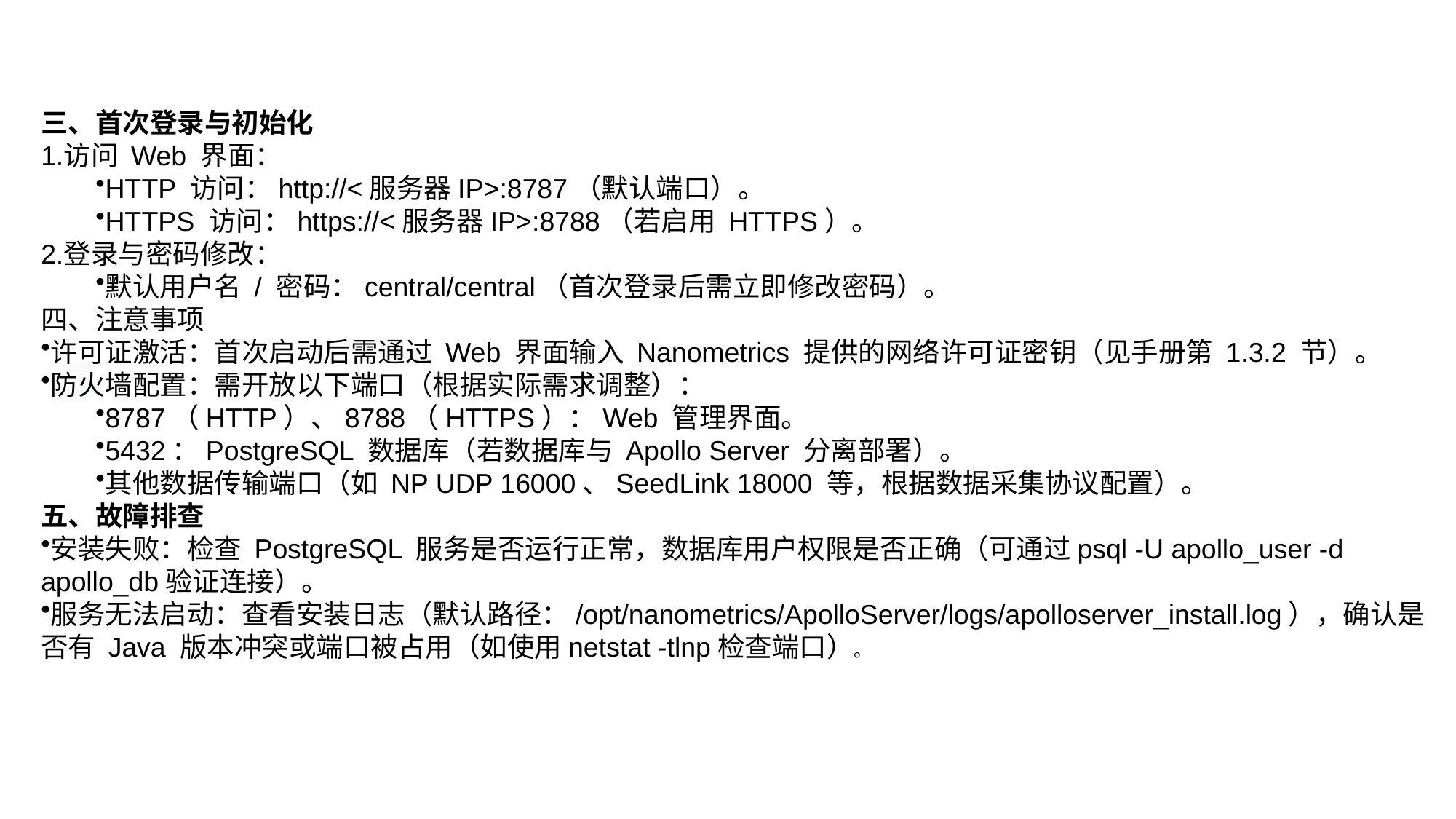

三、首次登录与初始化
访问 Web 界面：
HTTP 访问：http://<服务器IP>:8787（默认端口）。
HTTPS 访问：https://<服务器IP>:8788（若启用 HTTPS）。
登录与密码修改：
默认用户名 / 密码：central/central（首次登录后需立即修改密码）。
四、注意事项
许可证激活：首次启动后需通过 Web 界面输入 Nanometrics 提供的网络许可证密钥（见手册第 1.3.2 节）。
防火墙配置：需开放以下端口（根据实际需求调整）：
8787（HTTP）、8788（HTTPS）：Web 管理界面。
5432：PostgreSQL 数据库（若数据库与 Apollo Server 分离部署）。
其他数据传输端口（如 NP UDP 16000、SeedLink 18000 等，根据数据采集协议配置）。
五、故障排查
安装失败：检查 PostgreSQL 服务是否运行正常，数据库用户权限是否正确（可通过psql -U apollo_user -d apollo_db验证连接）。
服务无法启动：查看安装日志（默认路径：/opt/nanometrics/ApolloServer/logs/apolloserver_install.log），确认是否有 Java 版本冲突或端口被占用（如使用netstat -tlnp检查端口）。